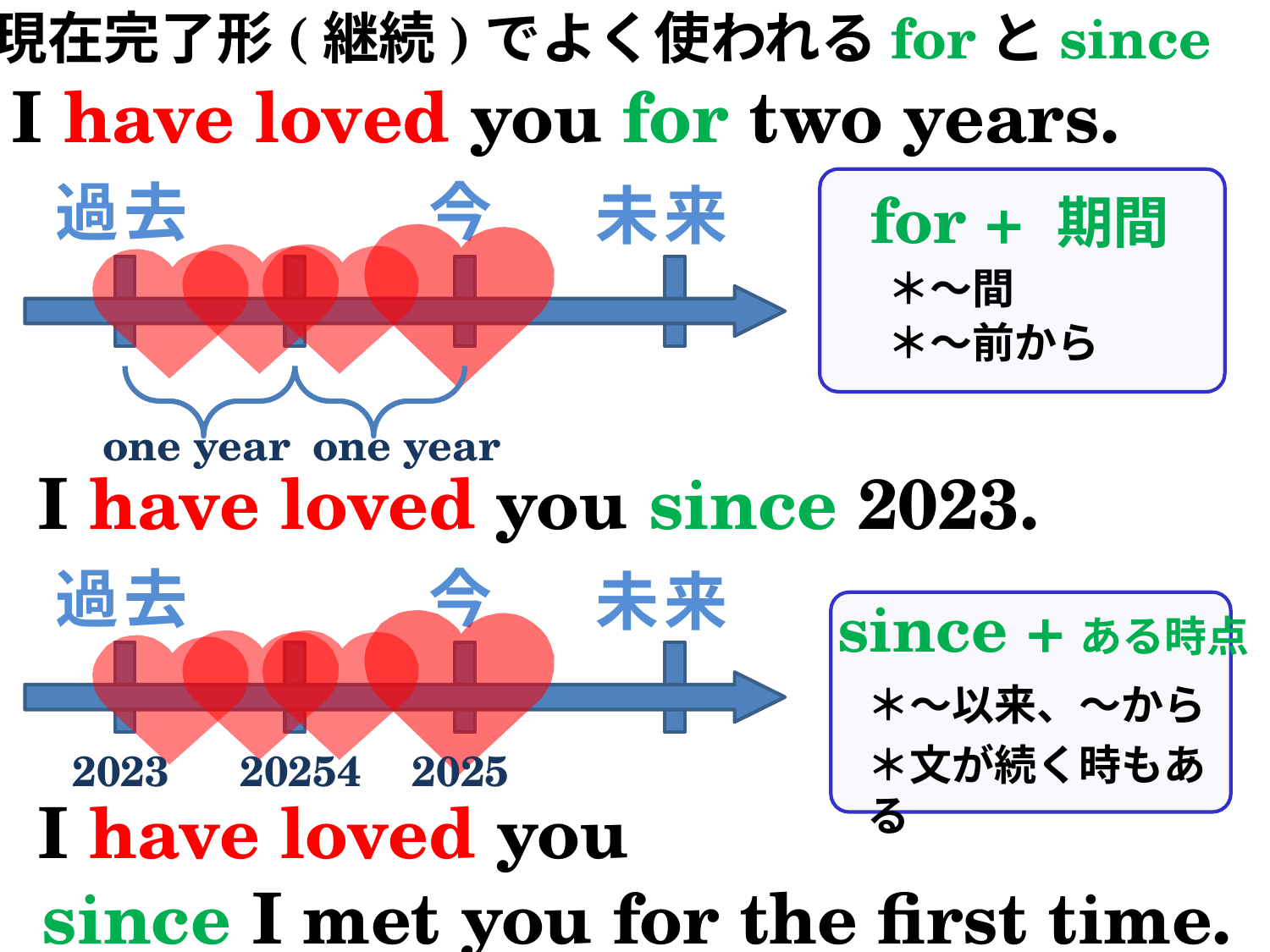

現在完了形(継続)でよく使われるforとsince
I have loved you for two years.
過去
今

未来
for + 期間

＊～間

＊～前から

one year
one year
I have loved you since 2023.
過去
今
未来
since +ある時点

＊～以来、～から
＊文が続く時もある
2023
20254
2025
I have loved you
since I met you for the first time.